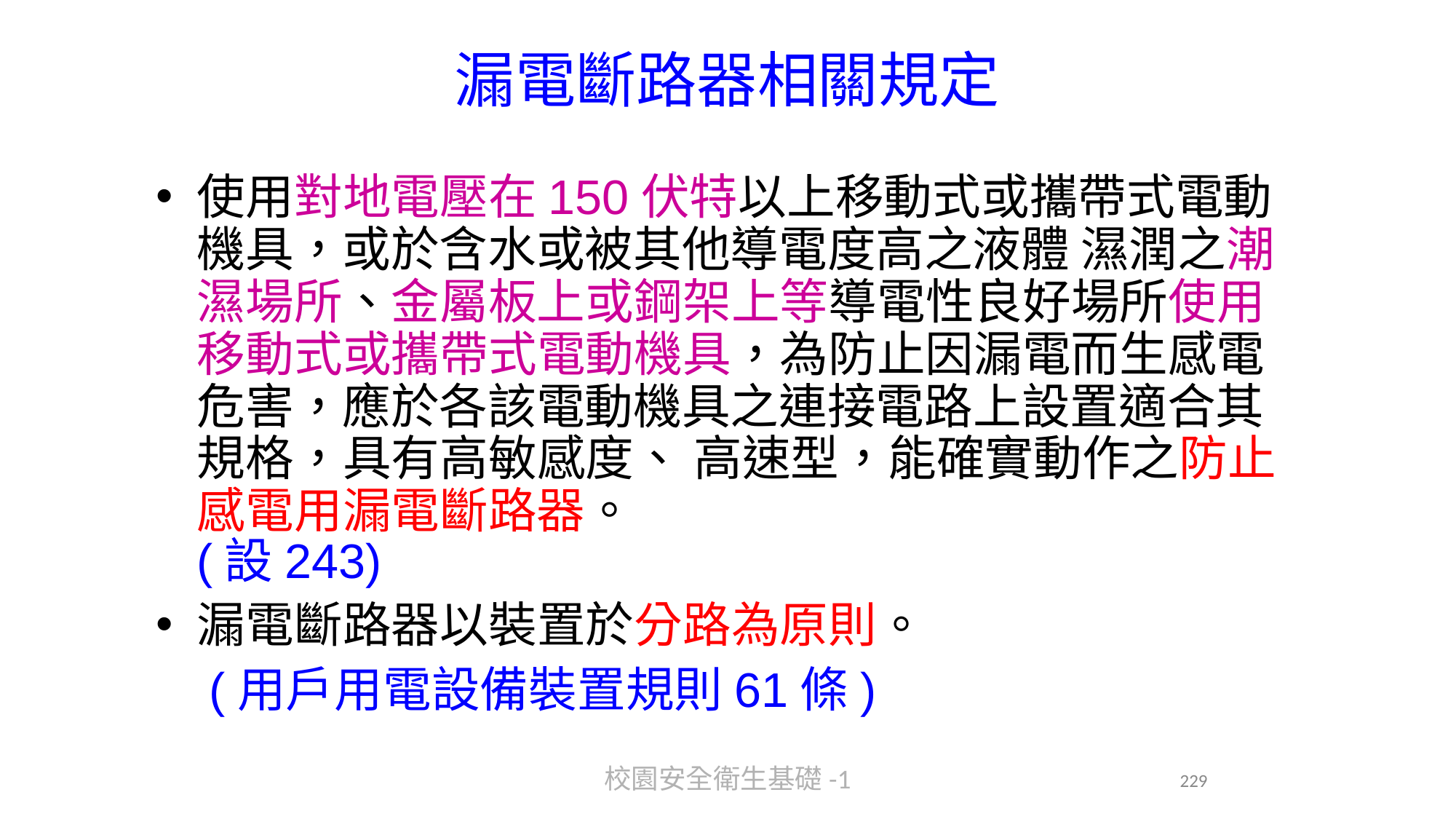

# 漏電斷路器相關規定
使用對地電壓在150伏特以上移動式或攜帶式電動機具，或於含水或被其他導電度高之液體 濕潤之潮濕場所、金屬板上或鋼架上等導電性良好場所使用移動式或攜帶式電動機具，為防止因漏電而生感電危害，應於各該電動機具之連接電路上設置適合其規格，具有高敏感度、 高速型，能確實動作之防止感電用漏電斷路器。
(設243)
漏電斷路器以裝置於分路為原則。
    (用戶用電設備裝置規則61條)
校園安全衛生基礎-1
231
229